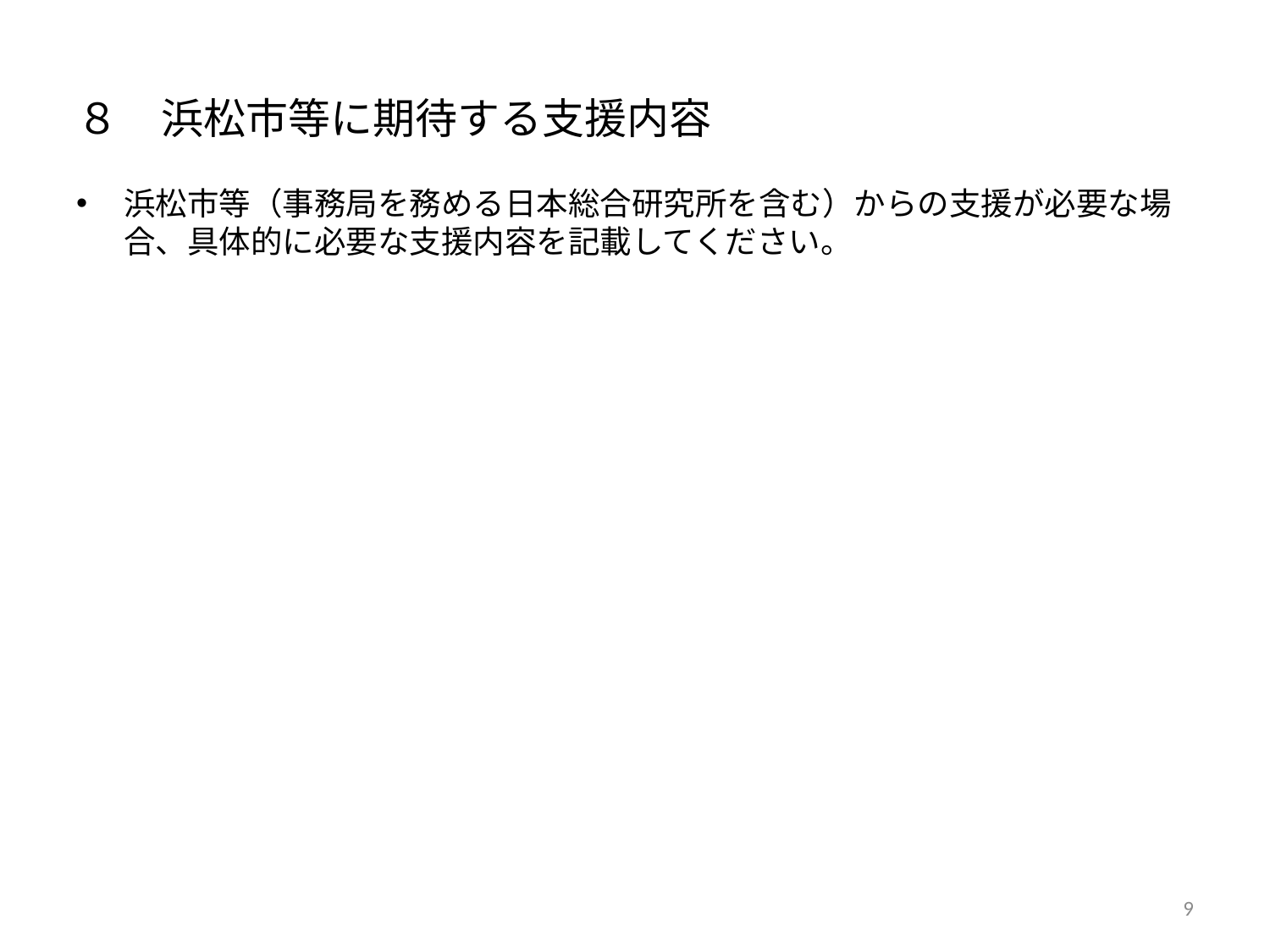

# ８　浜松市等に期待する支援内容
浜松市等（事務局を務める日本総合研究所を含む）からの支援が必要な場合、具体的に必要な支援内容を記載してください。
9